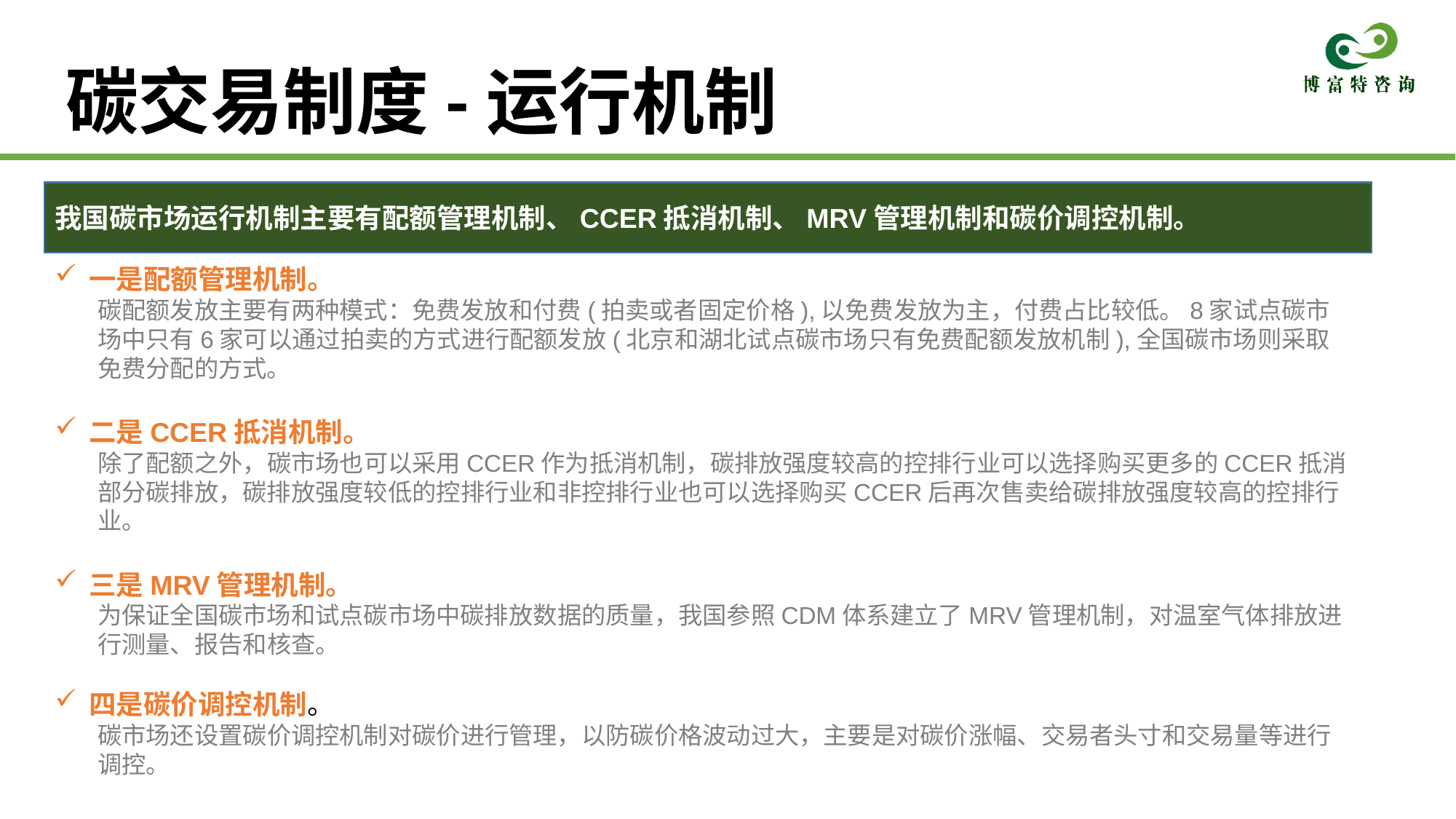

# 碳交易制度-运行机制
我国碳市场运行机制主要有配额管理机制、CCER抵消机制、MRV管理机制和碳价调控机制。
一是配额管理机制。
碳配额发放主要有两种模式：免费发放和付费(拍卖或者固定价格),以免费发放为主，付费占比较低。8家试点碳市场中只有6家可以通过拍卖的方式进行配额发放(北京和湖北试点碳市场只有免费配额发放机制),全国碳市场则采取免费分配的方式。

二是CCER抵消机制。
除了配额之外，碳市场也可以采用CCER作为抵消机制，碳排放强度较高的控排行业可以选择购买更多的CCER抵消部分碳排放，碳排放强度较低的控排行业和非控排行业也可以选择购买CCER后再次售卖给碳排放强度较高的控排行业。

三是MRV管理机制。
为保证全国碳市场和试点碳市场中碳排放数据的质量，我国参照CDM体系建立了MRV管理机制，对温室气体排放进行测量、报告和核查。

四是碳价调控机制。
碳市场还设置碳价调控机制对碳价进行管理，以防碳价格波动过大，主要是对碳价涨幅、交易者头寸和交易量等进行调控。